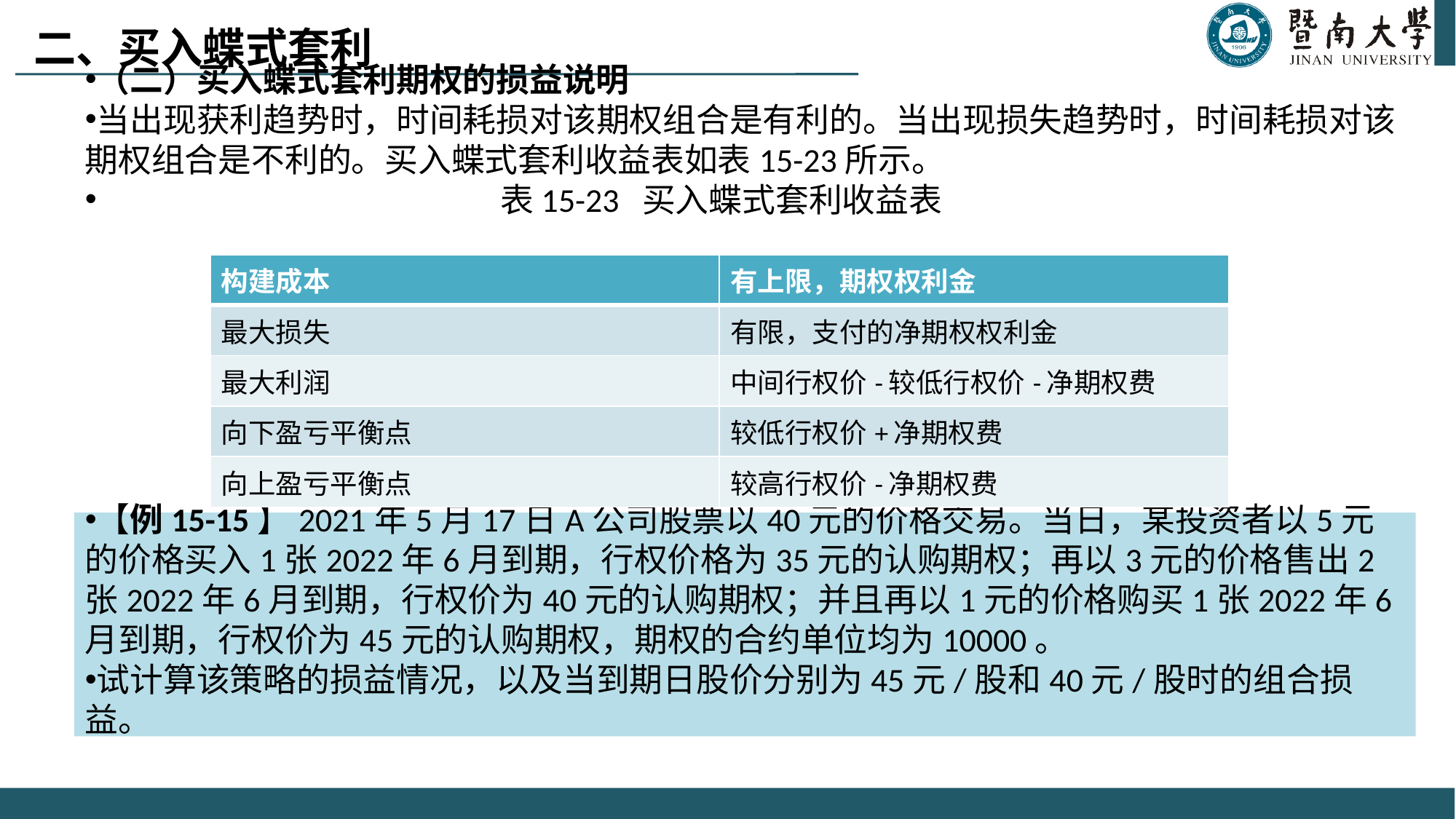

二、买入蝶式套利
| 构建成本 | 有上限，期权权利金 |
| --- | --- |
| 最大损失 | 有限，支付的净期权权利金 |
| 最大利润 | 中间行权价-较低行权价-净期权费 |
| 向下盈亏平衡点 | 较低行权价+净期权费 |
| 向上盈亏平衡点 | 较高行权价-净期权费 |

（二）买入蝶式套利期权的损益说明
当出现获利趋势时，时间耗损对该期权组合是有利的。当出现损失趋势时，时间耗损对该期权组合是不利的。买入蝶式套利收益表如表15-23所示。
                                                     表15-23  买入蝶式套利收益表

【例15-15】2021年5月17日A公司股票以40元的价格交易。当日，某投资者以5元的价格买入1张2022年6月到期，行权价格为35元的认购期权；再以3元的价格售出2张2022年6月到期，行权价为40元的认购期权；并且再以1元的价格购买1张2022年6月到期，行权价为45元的认购期权，期权的合约单位均为10000。
试计算该策略的损益情况，以及当到期日股价分别为45元/股和40元/股时的组合损益。